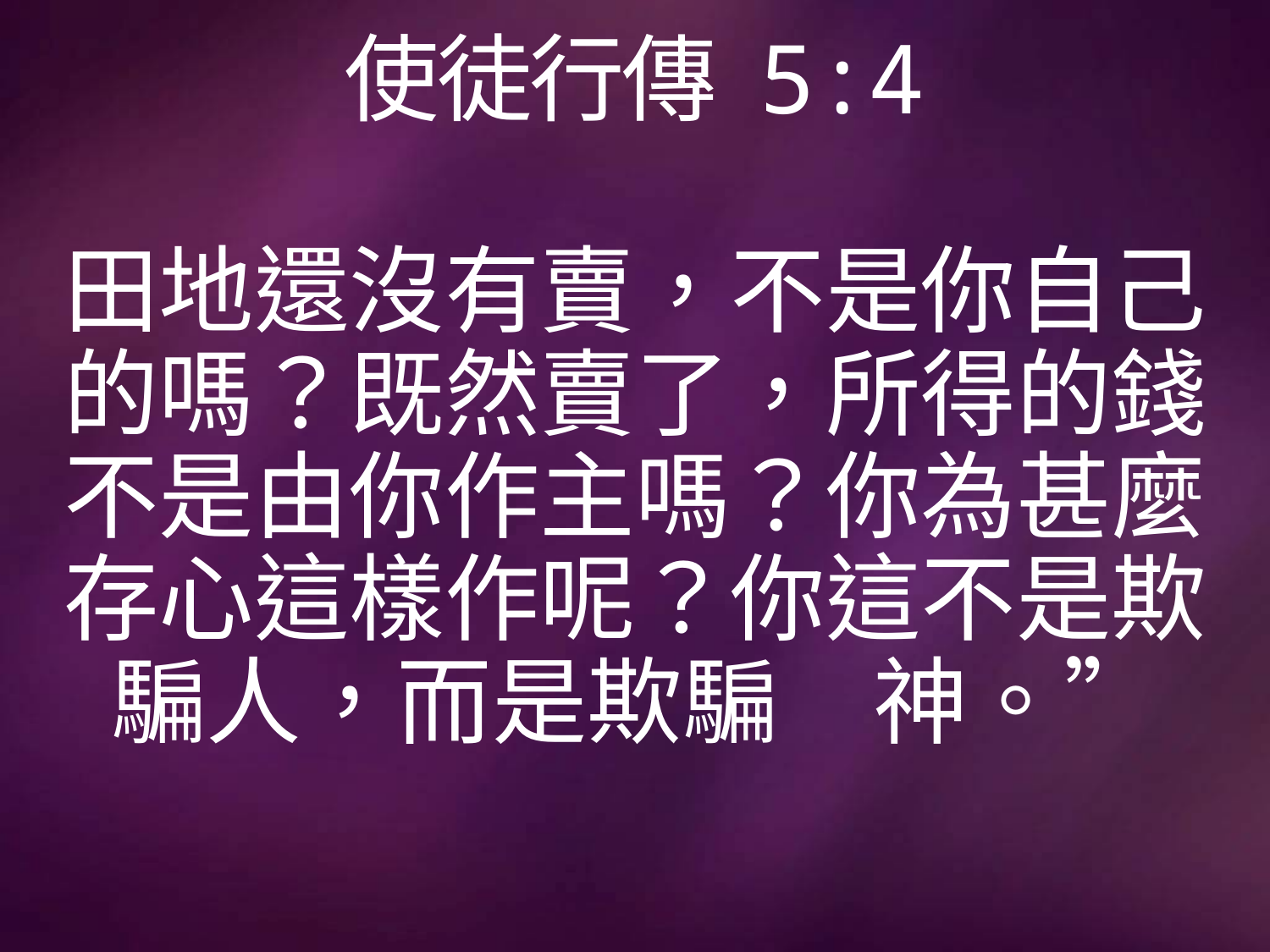

# 使徒行傳 5:4
田地還沒有賣，不是你自己的嗎？既然賣了，所得的錢不是由你作主嗎？你為甚麼存心這樣作呢？你這不是欺騙人，而是欺騙　神。”